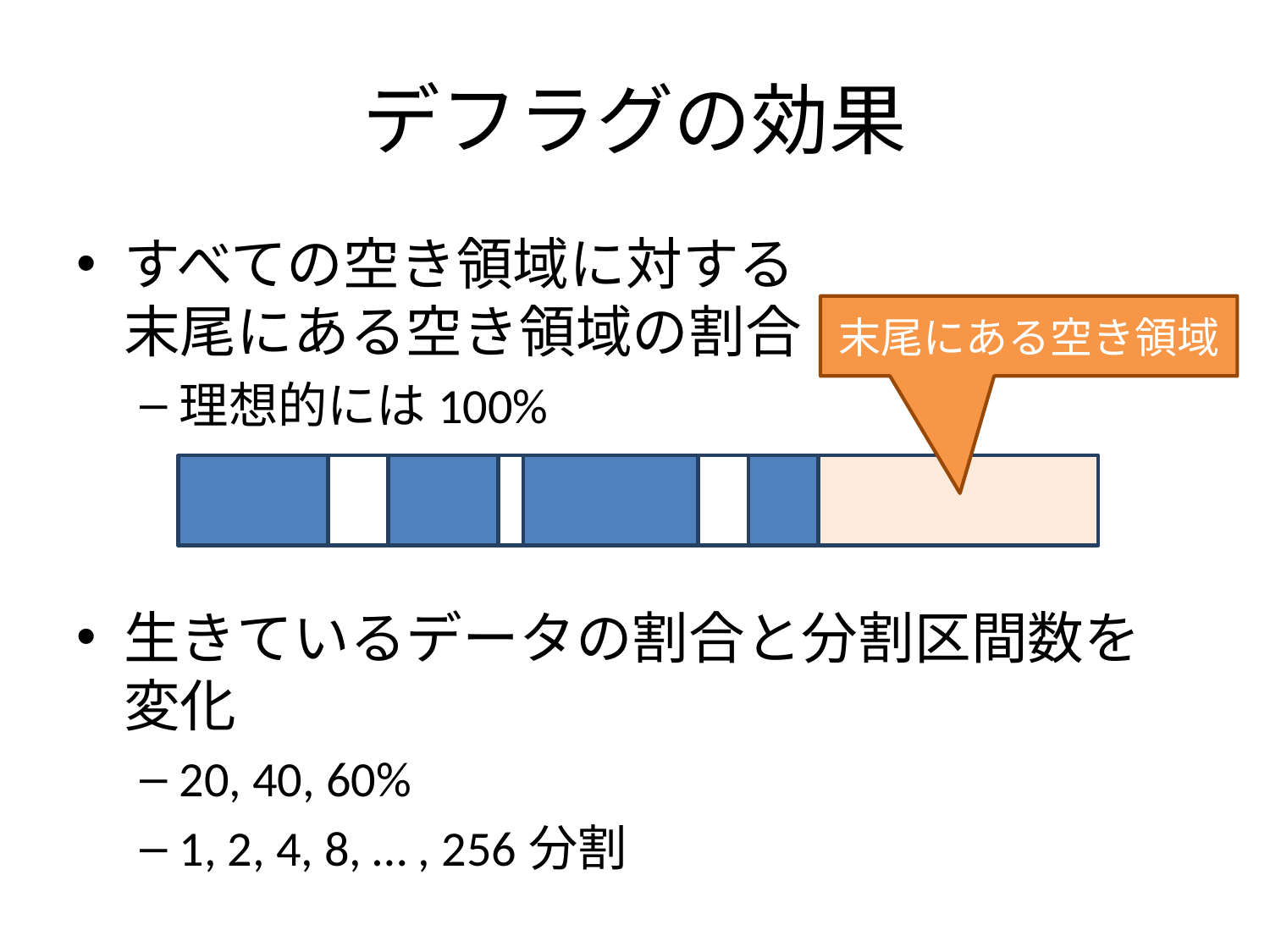

# デフラグの効果
すべての空き領域に対する
末尾にある空き領域の割合
理想的には100%

生きているデータの割合と分割区間数を変化
20, 40, 60%
1, 2, 4, 8, … , 256分割
末尾にある空き領域